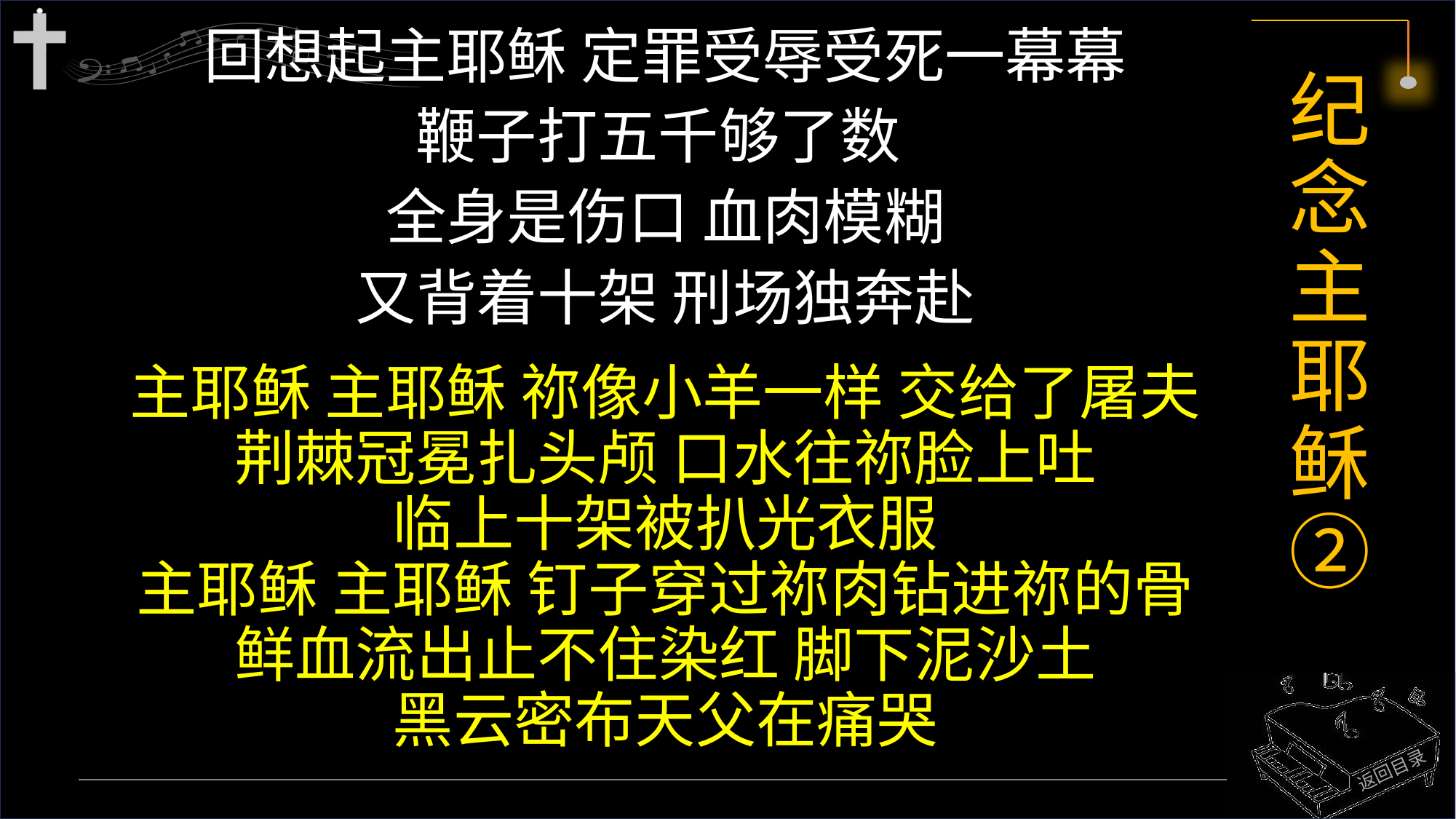

回想起主耶稣 定罪受辱受死一幕幕
鞭子打五千够了数
全身是伤口 血肉模糊
又背着十架 刑场独奔赴
主耶稣 主耶稣 祢像小羊一样 交给了屠夫
荆棘冠冕扎头颅 口水往祢脸上吐
临上十架被扒光衣服
主耶稣 主耶稣 钉子穿过祢肉钻进祢的骨
鲜血流出止不住染红 脚下泥沙土
黑云密布天父在痛哭
# 纪念主耶稣 ②